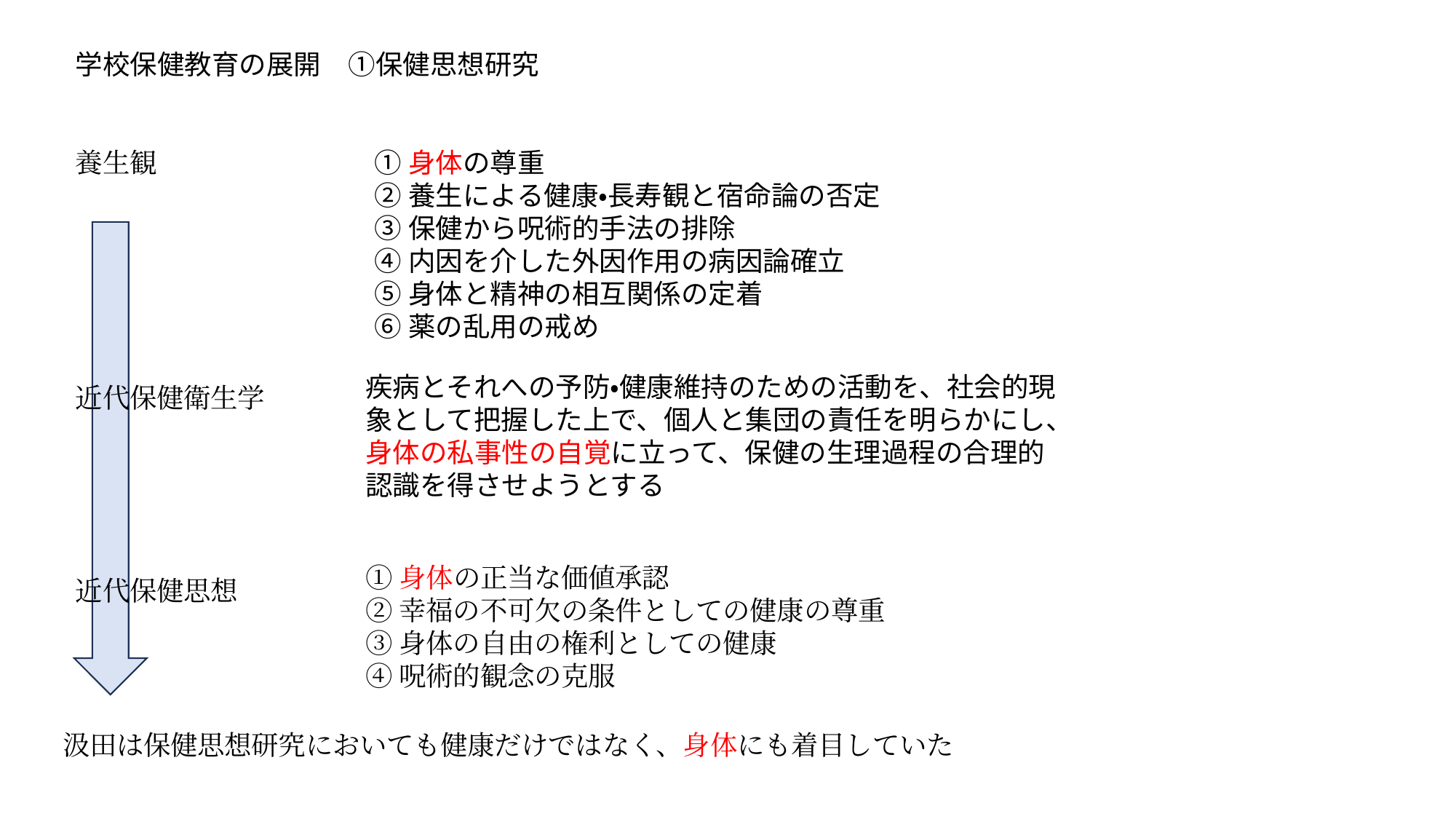

学校保健教育の展開　①保健思想研究
養生観
①身体の尊重
②養生による健康・長寿観と宿命論の否定
③保健から呪術的手法の排除
④内因を介した外因作用の病因論確立
⑤身体と精神の相互関係の定着
⑥薬の乱用の戒め

疾病とそれへの予防・健康維持のための活動を、社会的現象として把握した上で、個人と集団の責任を明らかにし、身体の私事性の自覚に立って、保健の生理過程の合理的認識を得させようとする
近代保健衛生学
①身体の正当な価値承認
②幸福の不可欠の条件としての健康の尊重
③身体の自由の権利としての健康
④呪術的観念の克服
近代保健思想
汲田は保健思想研究においても健康だけではなく、身体にも着目していた